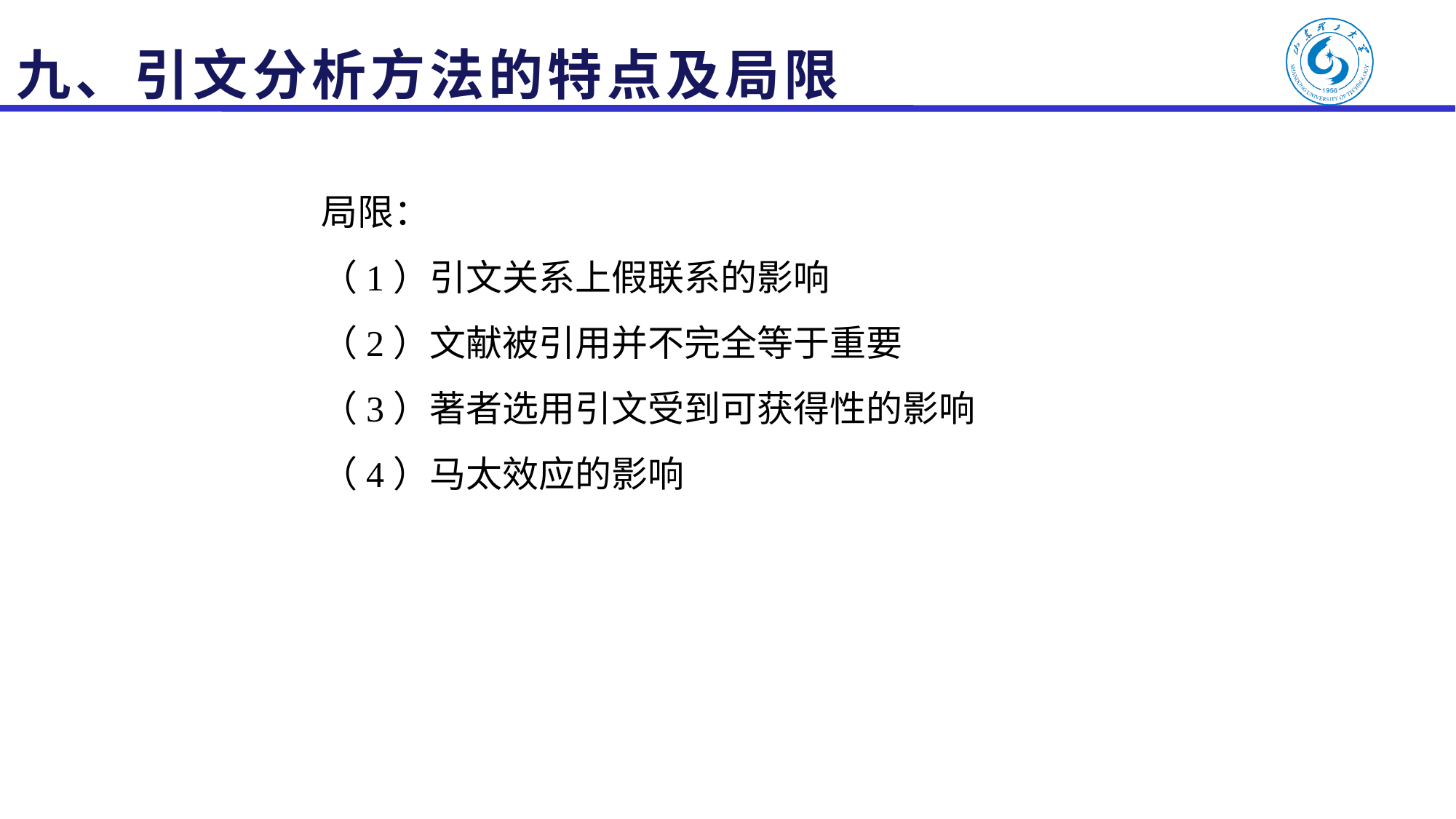

# 九、引文分析方法的特点及局限
局限：
（1）引文关系上假联系的影响
（2）文献被引用并不完全等于重要
（3）著者选用引文受到可获得性的影响
（4）马太效应的影响